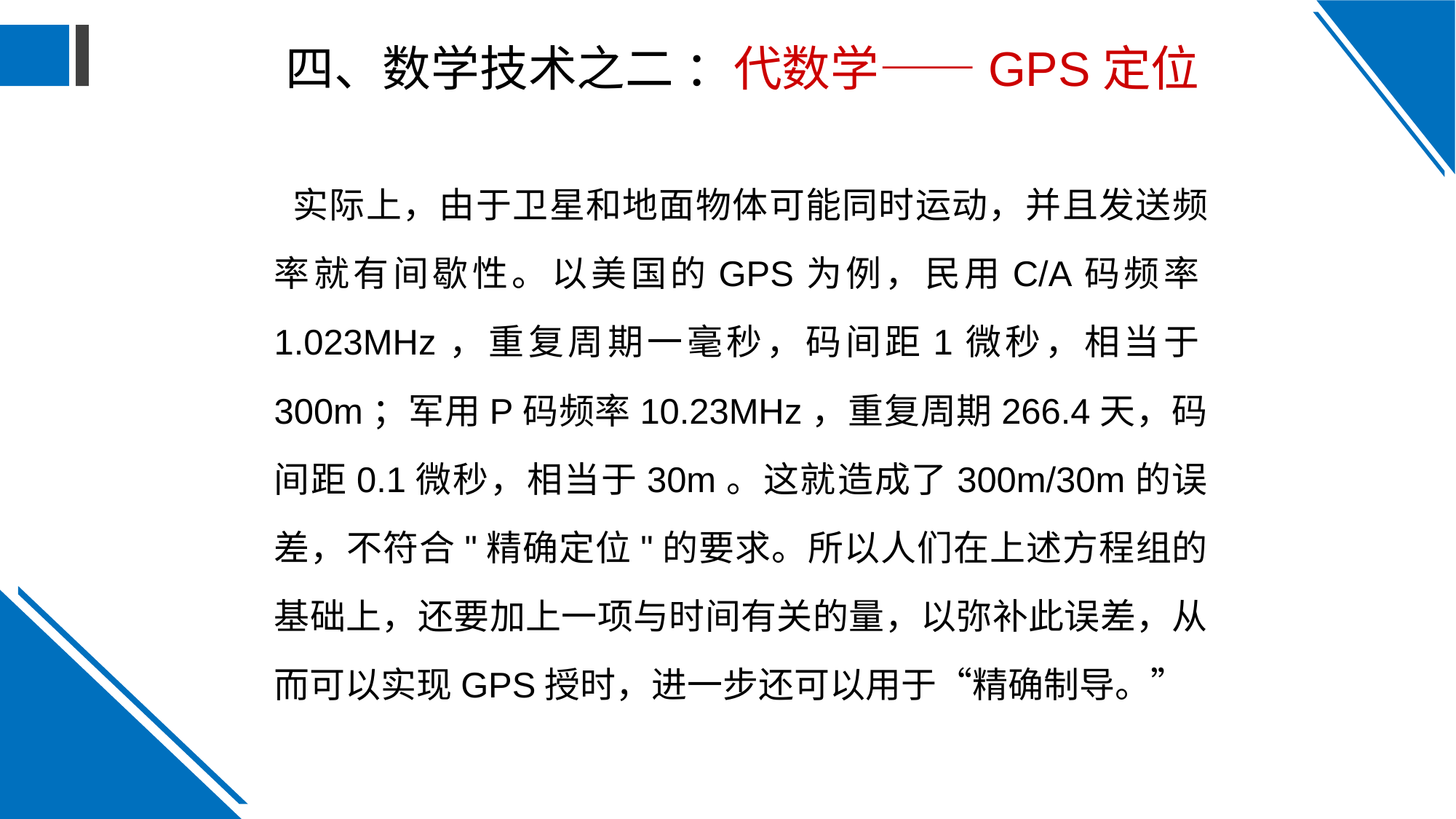

# 四、数学技术之二 ：代数学——GPS定位
    实际上，由于卫星和地面物体可能同时运动，并且发送频率就有间歇性。以美国的GPS为例，民用C/A码频率1.023MHz，重复周期一毫秒，码间距1微秒，相当于300m；军用P码频率10.23MHz，重复周期266.4天，码间距0.1微秒，相当于30m。这就造成了300m/30m的误差，不符合"精确定位"的要求。所以人们在上述方程组的基础上，还要加上一项与时间有关的量，以弥补此误差，从而可以实现GPS授时，进一步还可以用于“精确制导。”